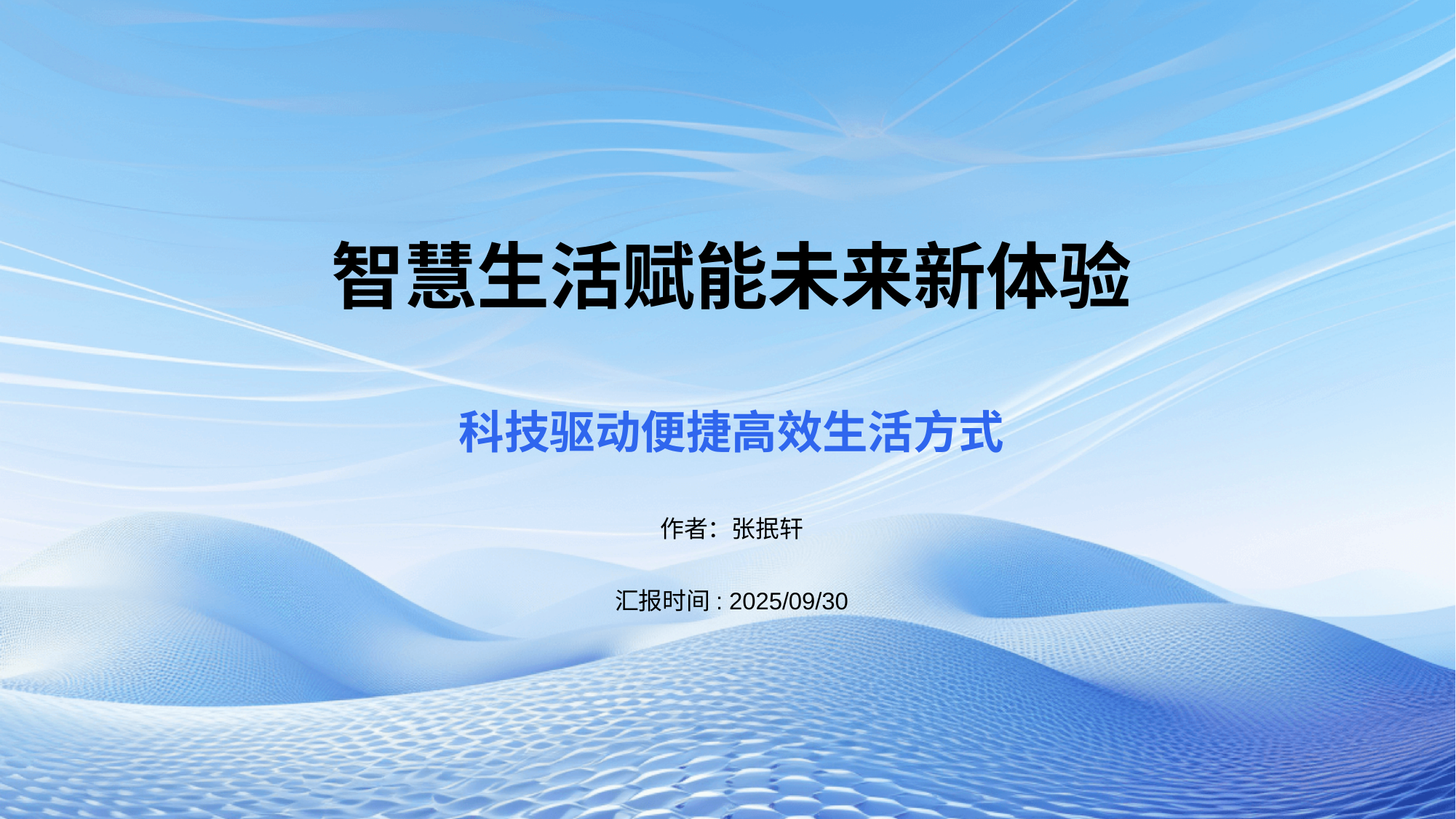

智慧生活赋能未来新体验
科技驱动便捷高效生活方式

作者：张抿轩

汇报时间: 2025/09/30